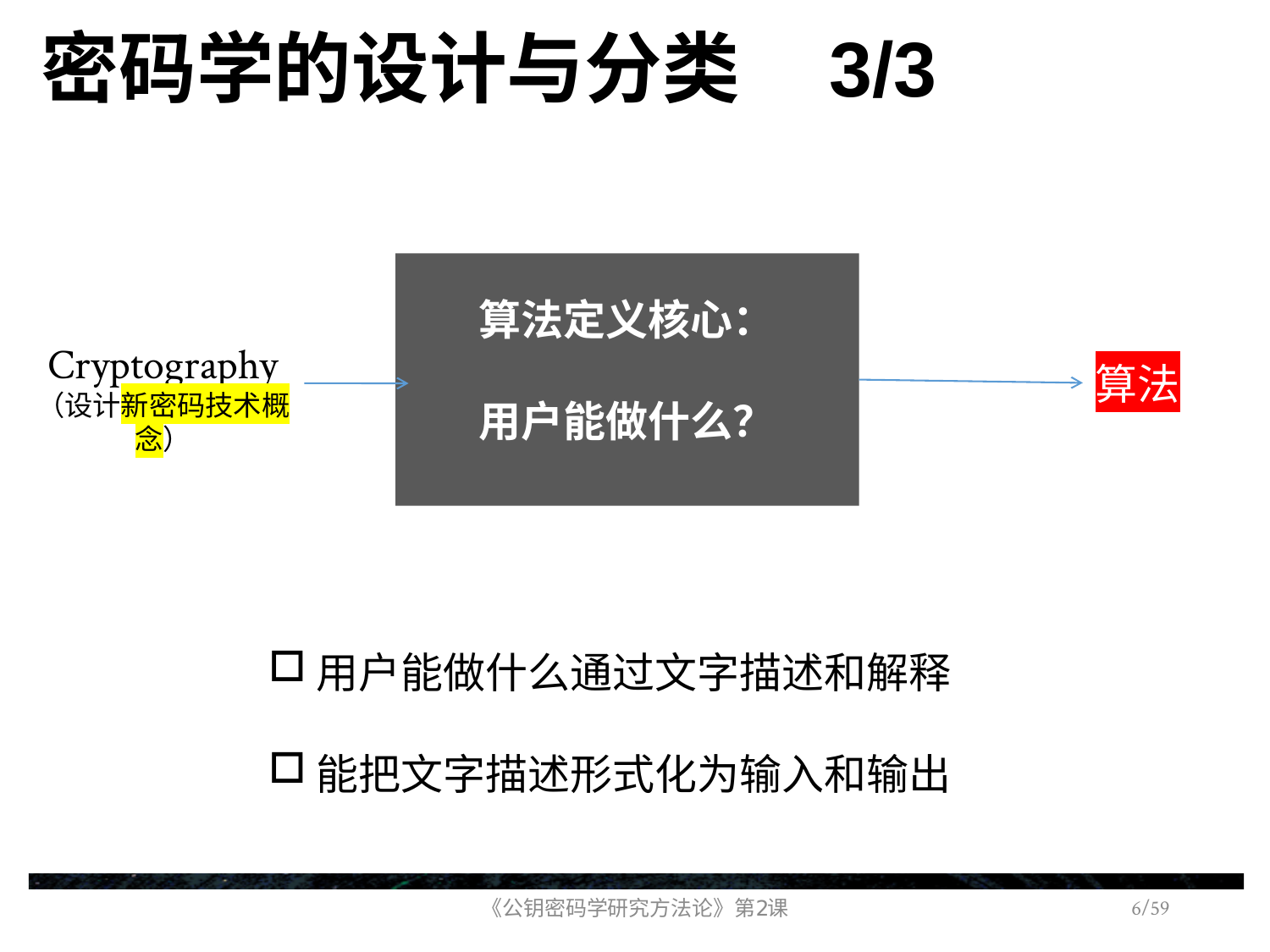

# 密码学的设计与分类    3/3

算法定义核心：

用户能做什么？
Cryptography
（设计新密码技术概念）
算法
用户能做什么通过文字描述和解释

能把文字描述形式化为输入和输出
《公钥密码学研究方法论》第2课
6/59